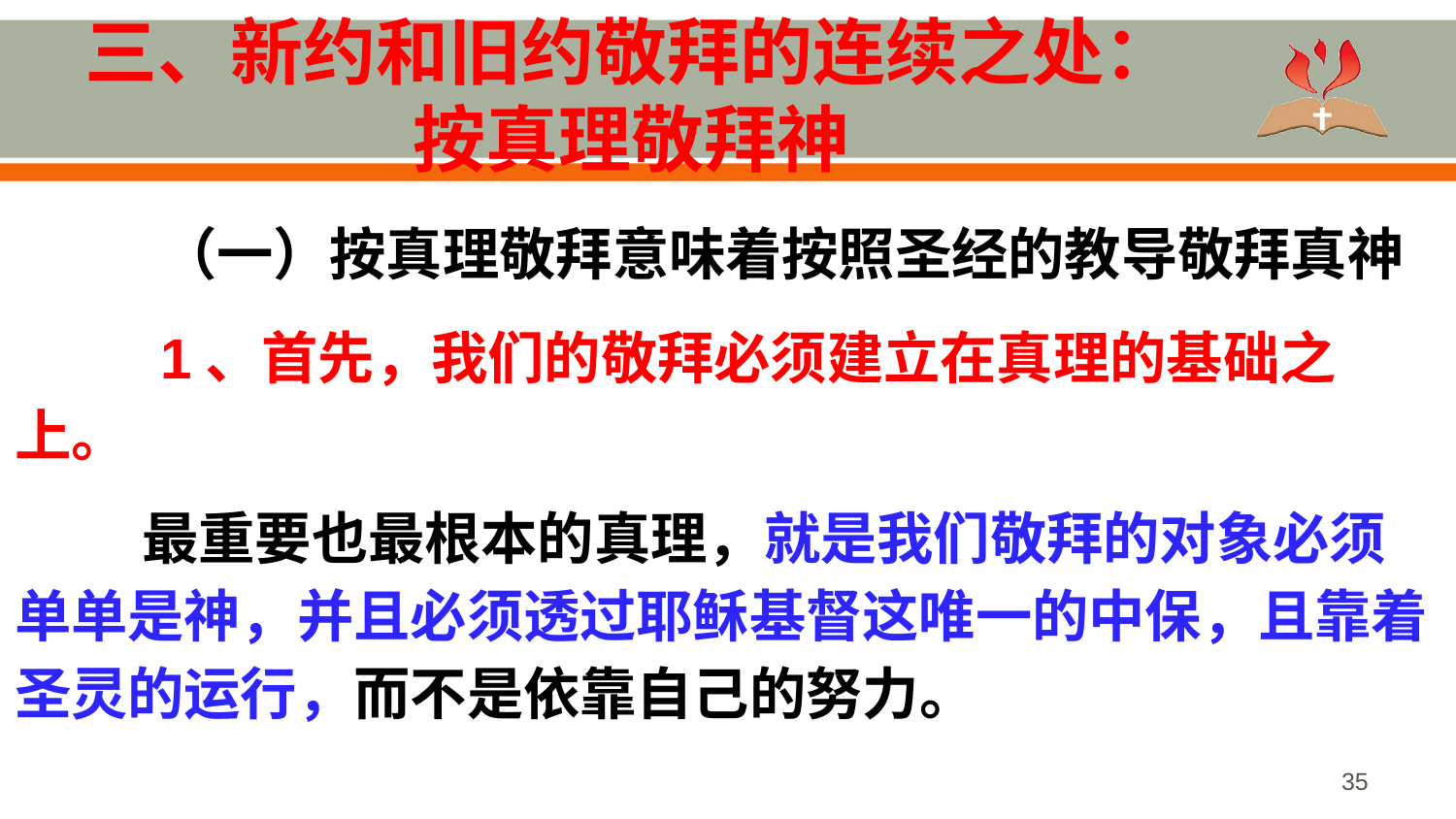

# 三、新约和旧约敬拜的连续之处：按真理敬拜神
	（一）按真理敬拜意味着按照圣经的教导敬拜真神
	1、首先，我们的敬拜必须建立在真理的基础之上。
最重要也最根本的真理，就是我们敬拜的对象必须单单是神，并且必须透过耶稣基督这唯一的中保，且靠着圣灵的运行，而不是依靠自己的努力。

35